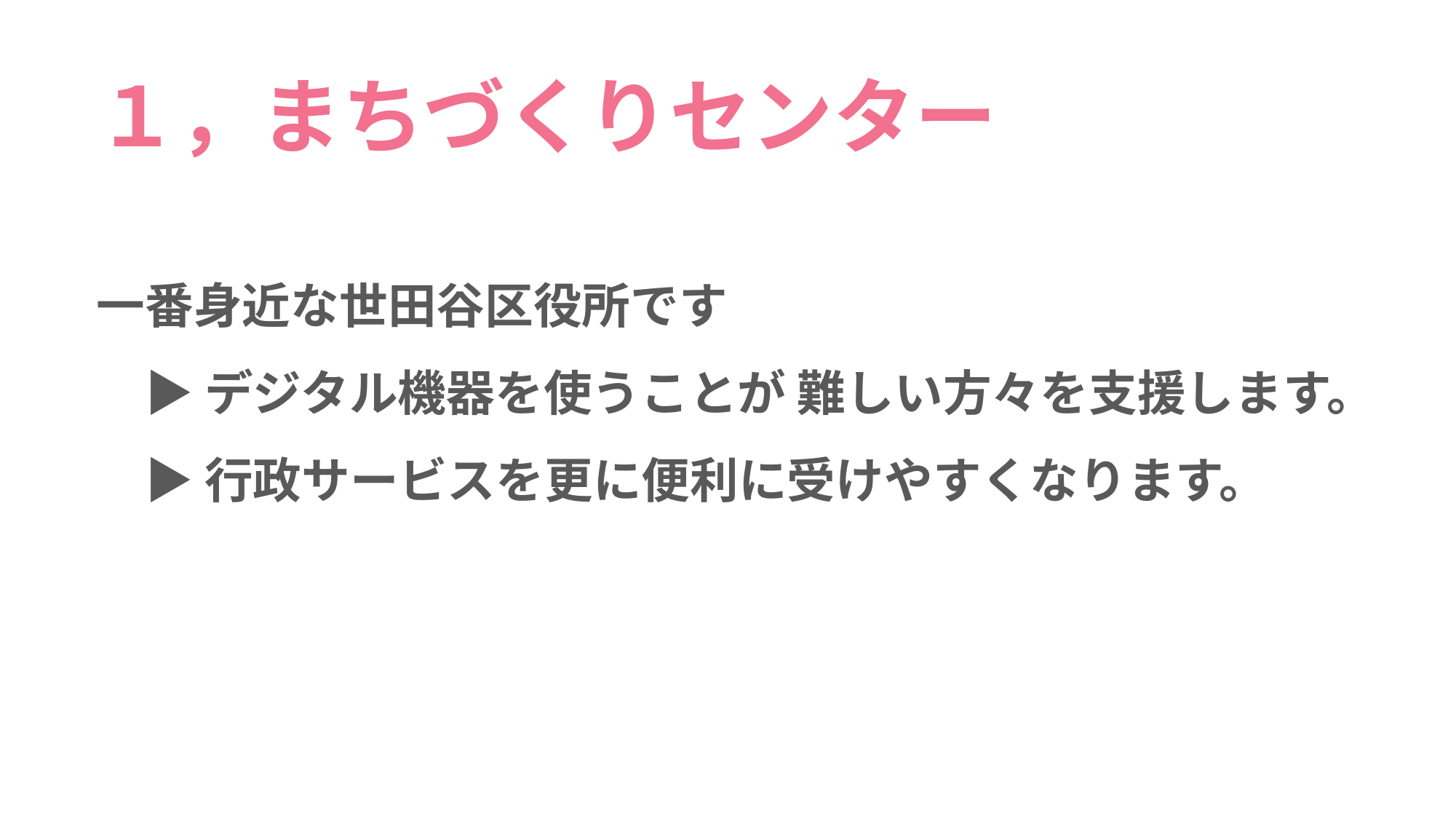

１，まちづくりセンター

一番身近な世田谷区役所です
　▶ デジタル機器を使うことが 難しい方々を支援します。
　▶ 行政サービスを更に便利に受けやすくなります。